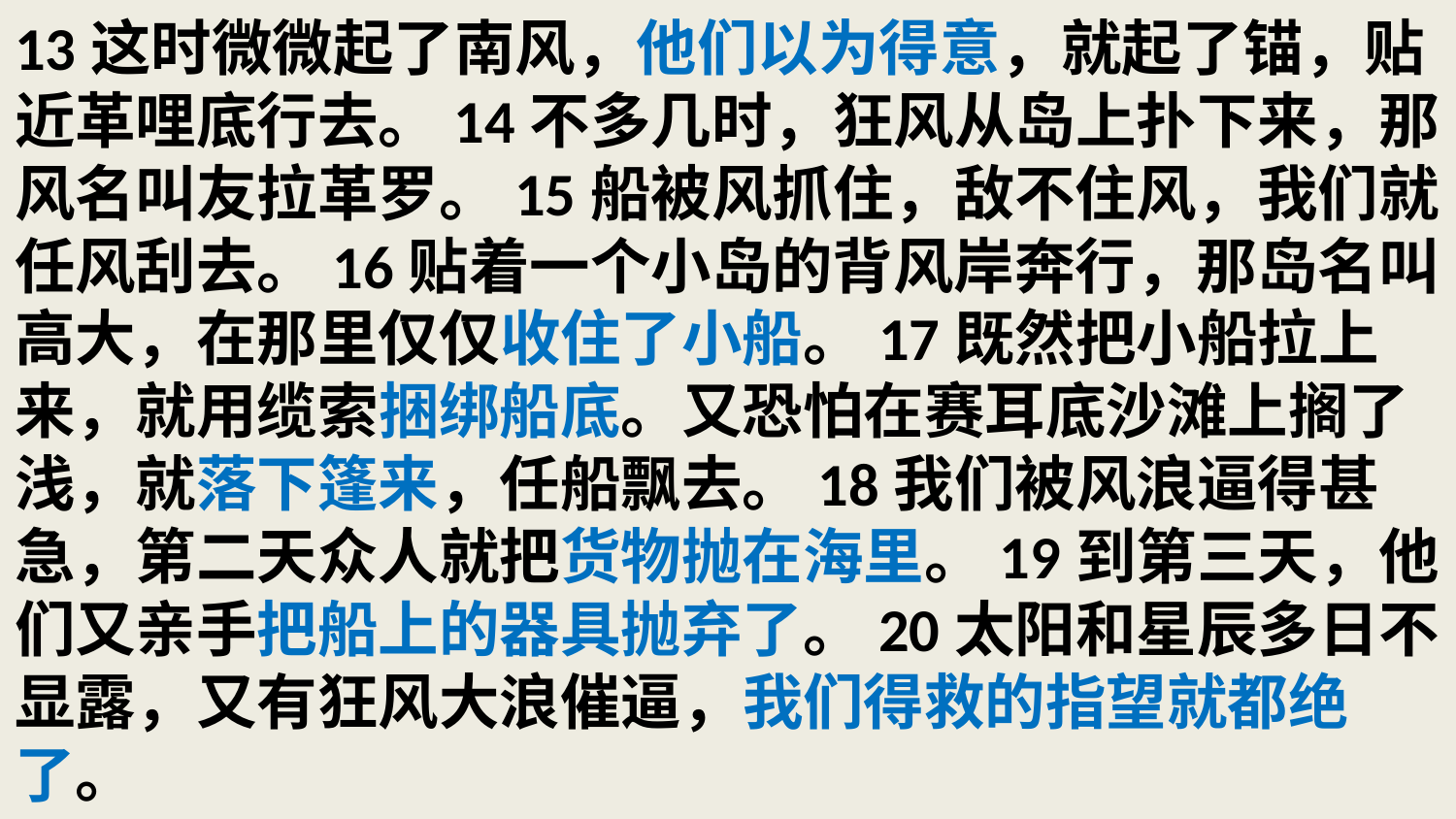

# 13这时微微起了南风，他们以为得意，就起了锚，贴近革哩底行去。14不多几时，狂风从岛上扑下来，那风名叫友拉革罗。15船被风抓住，敌不住风，我们就任风刮去。16贴着一个小岛的背风岸奔行，那岛名叫高大，在那里仅仅收住了小船。17既然把小船拉上来，就用缆索捆绑船底。又恐怕在赛耳底沙滩上搁了浅，就落下篷来，任船飘去。18我们被风浪逼得甚急，第二天众人就把货物抛在海里。19到第三天，他们又亲手把船上的器具抛弃了。20太阳和星辰多日不显露，又有狂风大浪催逼，我们得救的指望就都绝了。